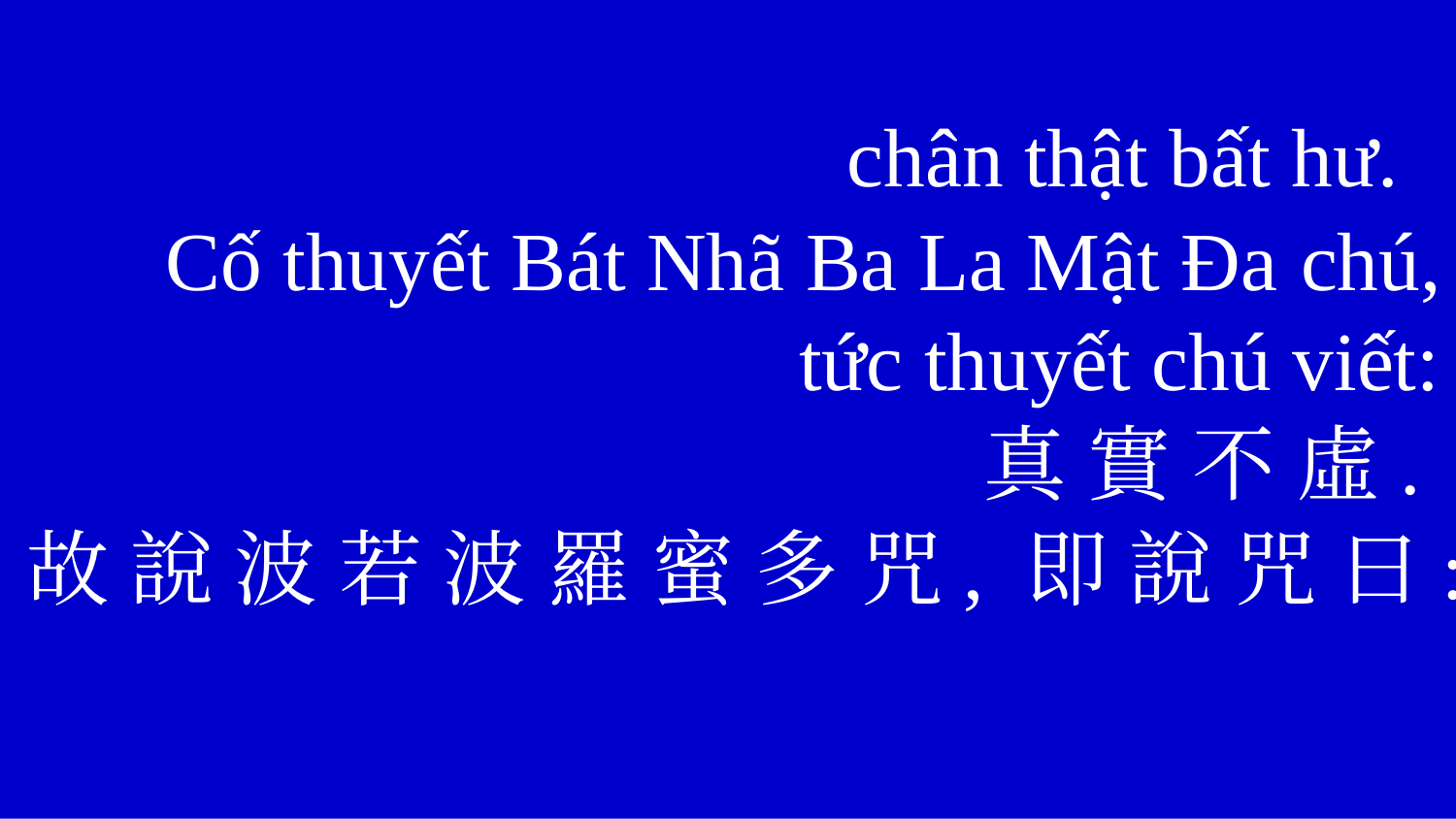

chân thật bất hư.
    Cố thuyết Bát Nhã Ba La Mật Đa chú, tức thuyết chú viết:
真 實 不 虛.
故 說 波 若 波 羅 蜜 多 咒, 即 說 咒 曰: